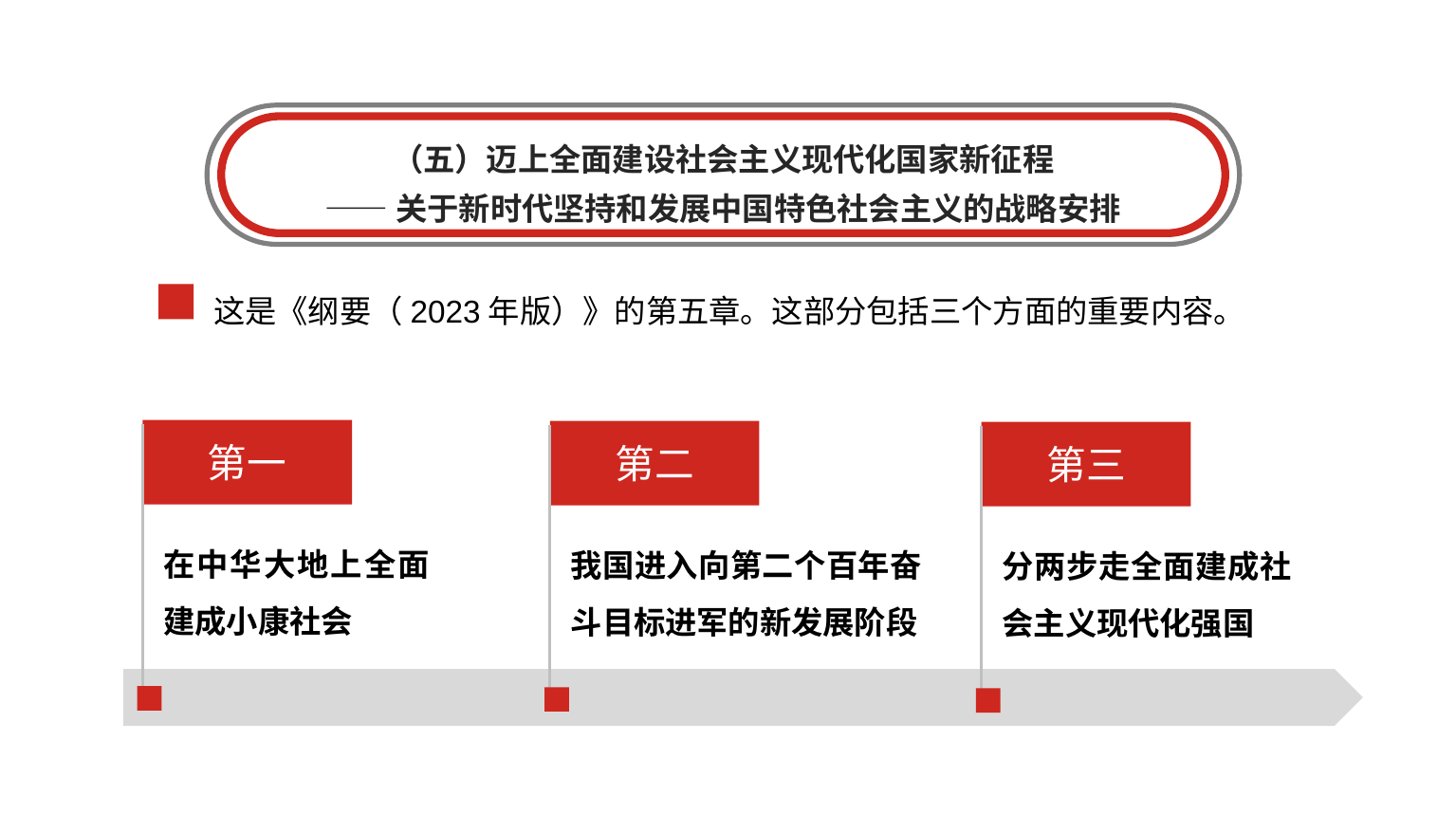

（五）迈上全面建设社会主义现代化国家新征程
——关于新时代坚持和发展中国特色社会主义的战略安排
这是《纲要（2023年版）》的第五章。这部分包括三个方面的重要内容。

第一
第二
第三
在中华大地上全面建成小康社会
我国进入向第二个百年奋斗目标进军的新发展阶段
分两步走全面建成社会主义现代化强国